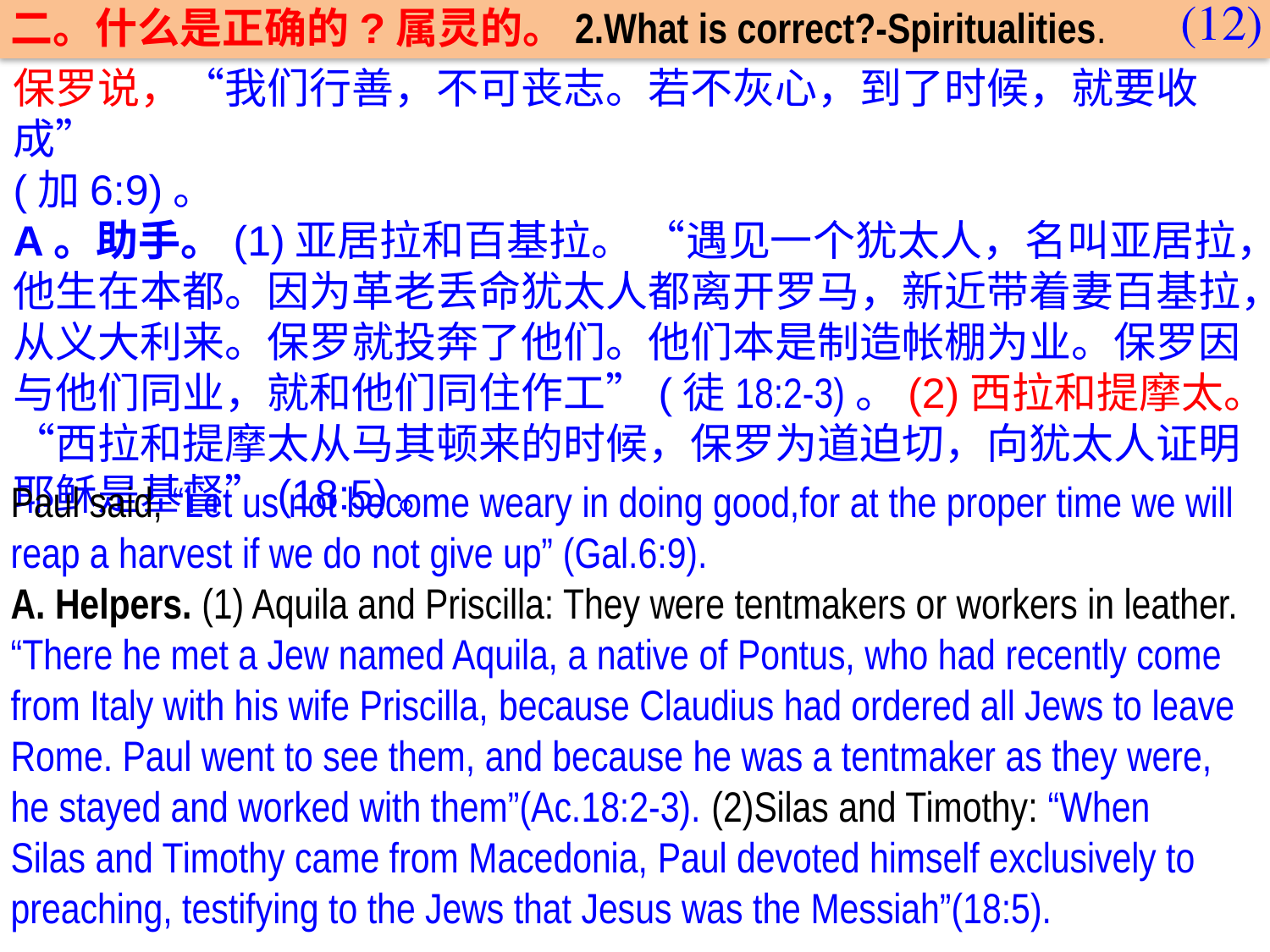

(12)
二。什么是正确的?属灵的。2.What is correct?-Spiritualities.

保罗说，“我们行善，不可丧志。若不灰心，到了时候，就要收成”
(加6:9)。
A。助手。(1)亚居拉和百基拉。 “遇见一个犹太人，名叫亚居拉，他生在本都。因为革老丢命犹太人都离开罗马，新近带着妻百基拉，从义大利来。保罗就投奔了他们。他们本是制造帐棚为业。保罗因与他们同业，就和他们同住作工”(徒18:2-3)。(2)西拉和提摩太。“西拉和提摩太从马其顿来的时候，保罗为道迫切，向犹太人证明耶稣是基督”(18:5)。
Paul said, “Let us not become weary in doing good,for at the proper time we will reap a harvest if we do not give up” (Gal.6:9).
A. Helpers. (1) Aquila and Priscilla: They were tentmakers or workers in leather. “There he met a Jew named Aquila, a native of Pontus, who had recently come from Italy with his wife Priscilla, because Claudius had ordered all Jews to leave Rome. Paul went to see them, and because he was a tentmaker as they were, he stayed and worked with them”(Ac.18:2-3). (2)Silas and Timothy: “When Silas and Timothy came from Macedonia, Paul devoted himself exclusively to preaching, testifying to the Jews that Jesus was the Messiah”(18:5).